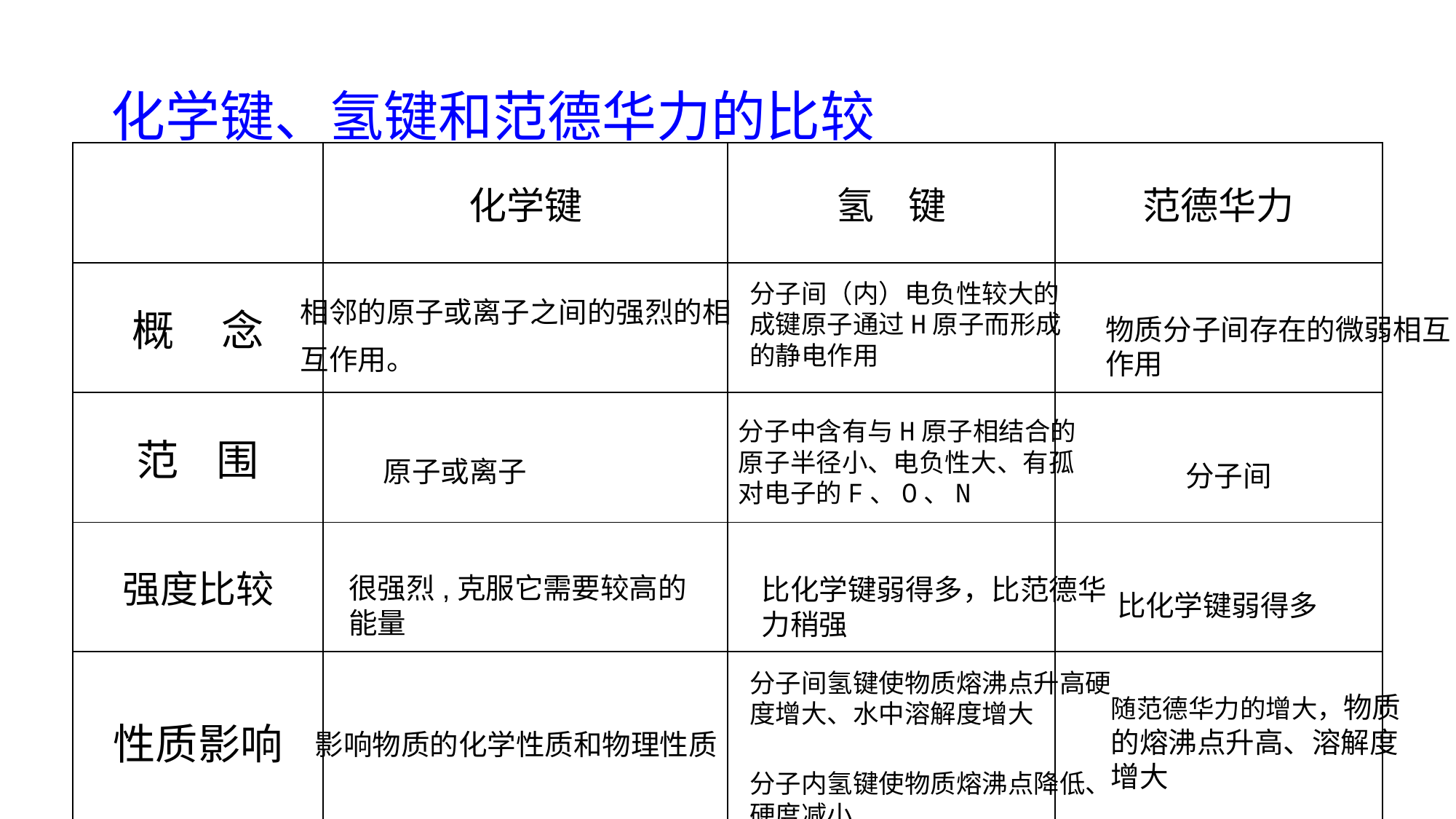

化学键、氢键和范德华力的比较
|  | 化学键 | 氢 键 | 范德华力 |
| --- | --- | --- | --- |
| 概 念 |  |  |  |
| 范 围 |  |  |  |
| 强度比较 |  |  |  |
| 性质影响 |  |  |  |
分子间（内）电负性较大的成键原子通过H原子而形成的静电作用
相邻的原子或离子之间的强烈的相互作用。
物质分子间存在的微弱相互作用
分子中含有与H原子相结合的原子半径小、电负性大、有孤对电子的F、O、N
原子或离子
分子间
很强烈,克服它需要较高的能量
比化学键弱得多，比范德华力稍强
比化学键弱得多
分子间氢键使物质熔沸点升高硬度增大、水中溶解度增大
随范德华力的增大，物质的熔沸点升高、溶解度增大
影响物质的化学性质和物理性质
分子内氢键使物质熔沸点降低、硬度减小